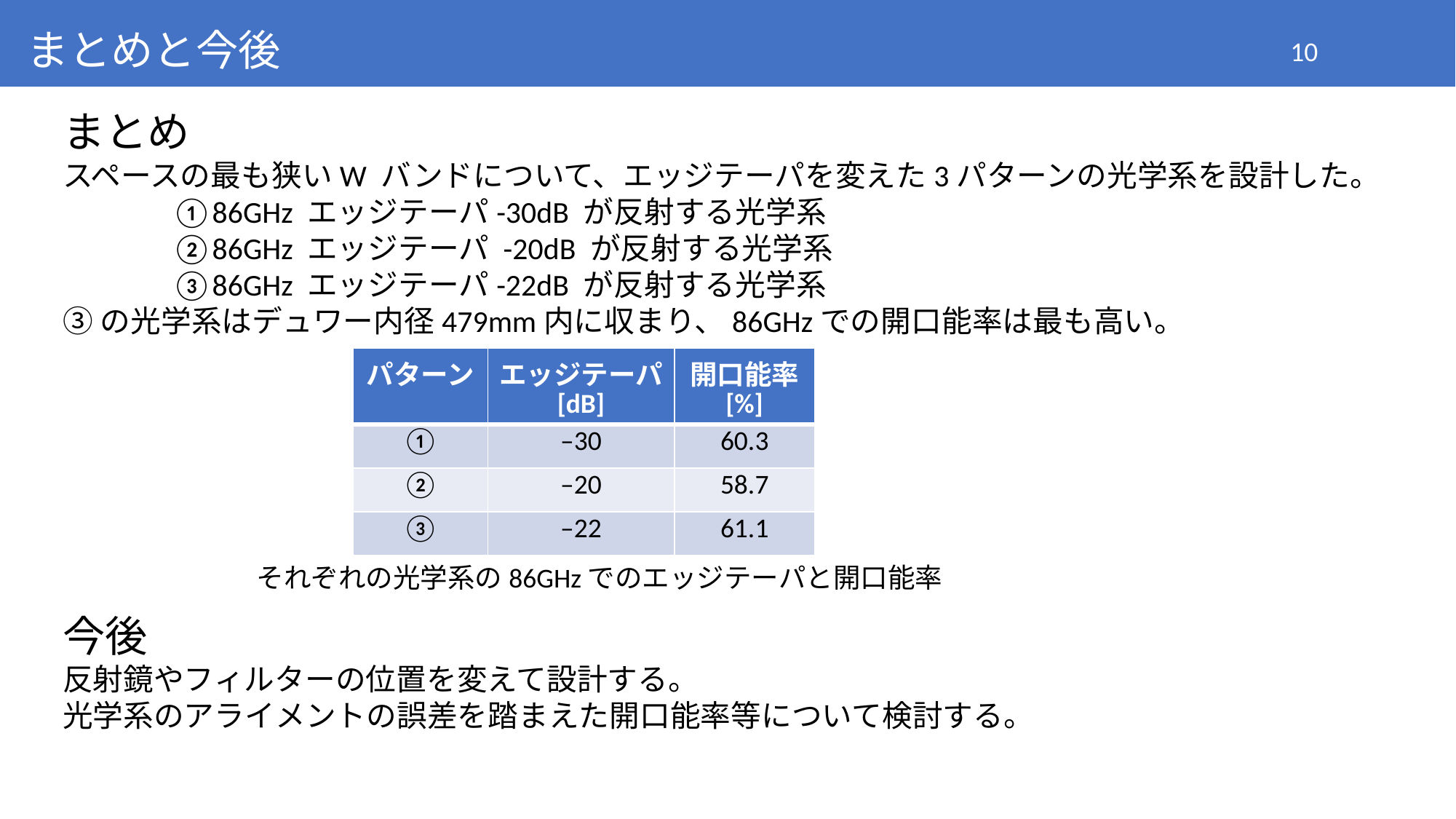

|  | 22GHz | 43GHz | 86GHz |
| --- | --- | --- | --- |
| 光学系#1 | 81.5015 | 87.4387 | 93.208 |
| 光学系#2 | 81.5338 | 87.496 | 93.1744 |
|  | 22GHz | 43GHz | 86GHz |
| --- | --- | --- | --- |
| 光学系#1 | 63.0 | 64.6 | 61.1 |
| 光学系#2 | 63.5 | 65.6 | 60.6 |
まとめと今後
10
まとめ
スペースの最も狭いW バンドについて、エッジテーパを変えた3パターンの光学系を設計した。
	①86GHz エッジテーパ-30dB が反射する光学系
	②86GHz エッジテーパ -20dB が反射する光学系
	③86GHz エッジテーパ-22dB が反射する光学系
③の光学系はデュワー内径479mm内に収まり、86GHzでの開口能率は最も高い。

今後
反射鏡やフィルターの位置を変えて設計する。
光学系のアライメントの誤差を踏まえた開口能率等について検討する。
| パターン | エッジテーパ [dB] | 開口能率 [%] |
| --- | --- | --- |
| ① | –30 | 60.3 |
| ② | –20 | 58.7 |
| ③ | –22 | 61.1 |
それぞれの光学系の86GHzでのエッジテーパと開口能率